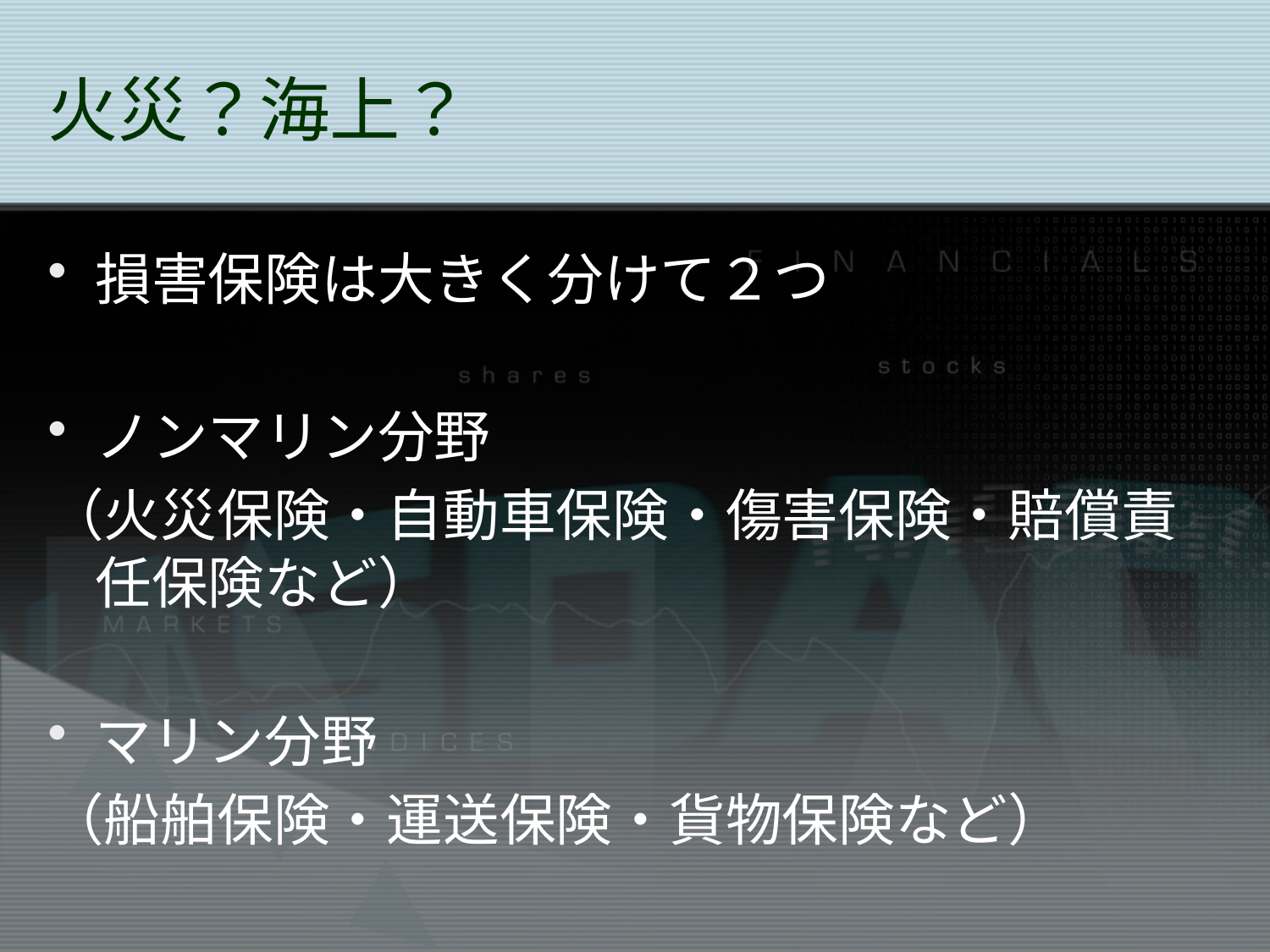

# 火災？海上？
損害保険は大きく分けて２つ

ノンマリン分野
（火災保険・自動車保険・傷害保険・賠償責任保険など）

マリン分野
（船舶保険・運送保険・貨物保険など）